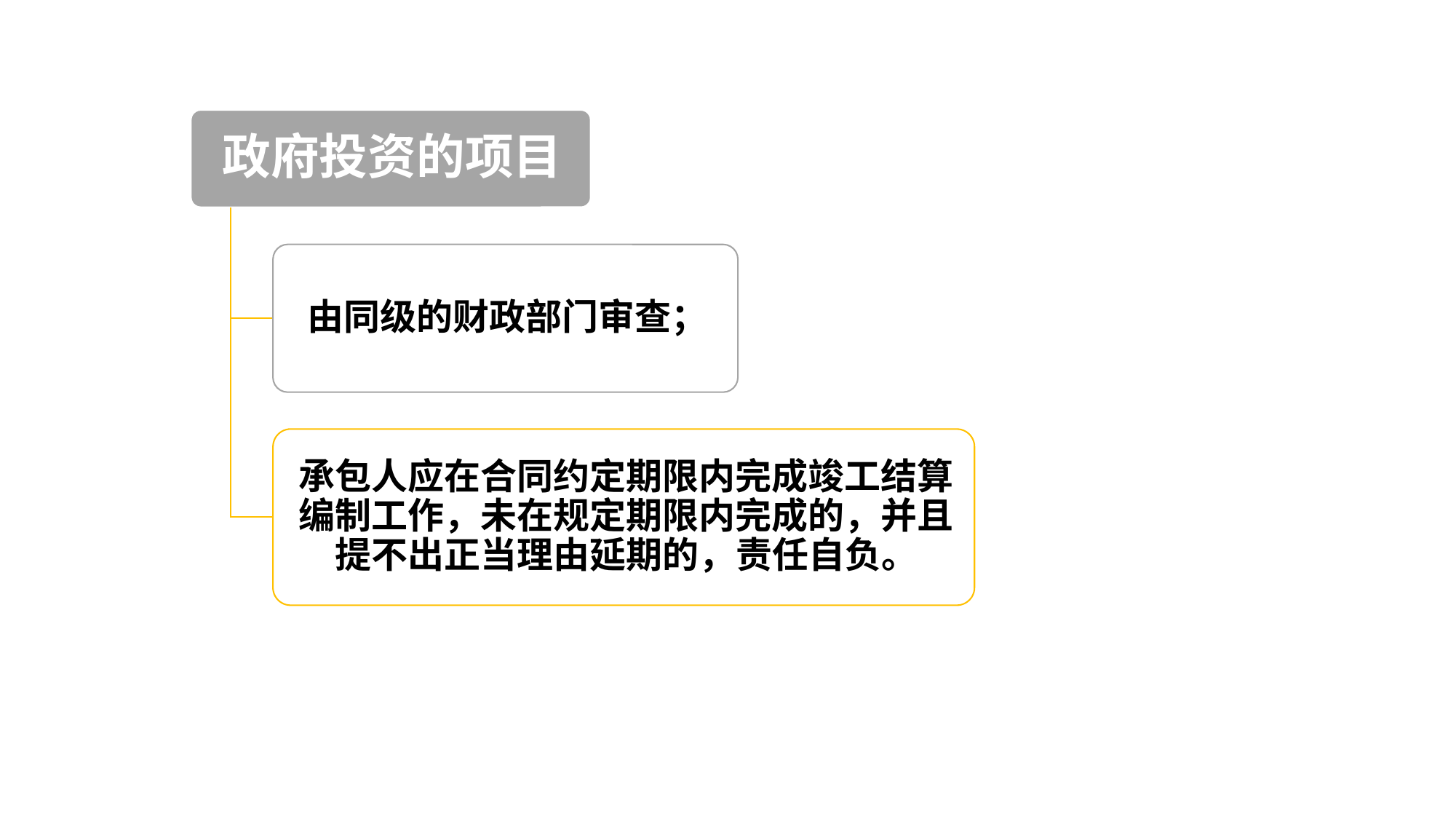

政府投资的项目
由同级的财政部门审查；
承包人应在合同约定期限内完成竣工结算编制工作，未在规定期限内完成的，并且提不出正当理由延期的，责任自负。